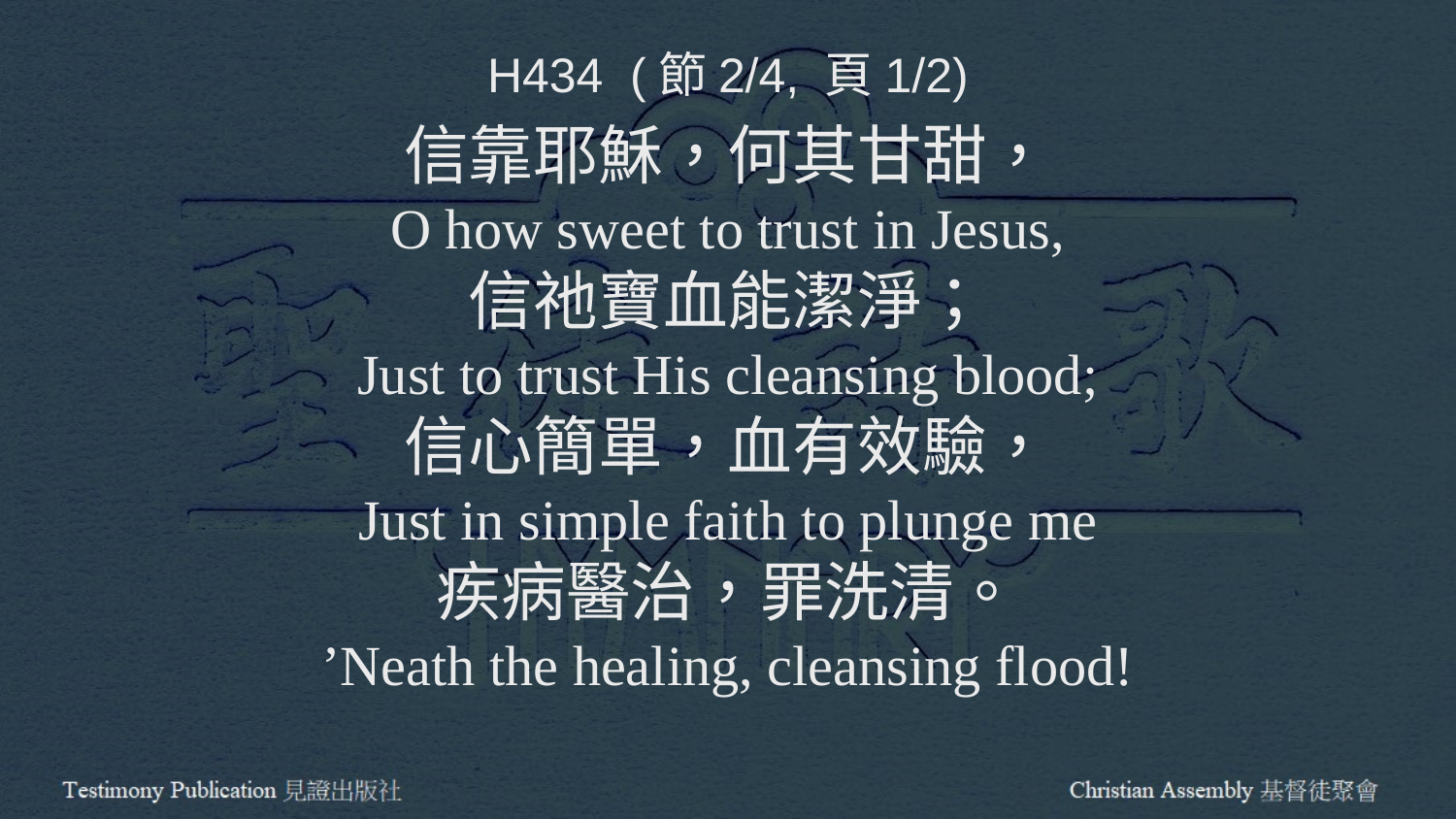

H434  (節2/4, 頁1/2)
信靠耶穌，何其甘甜，
O how sweet to trust in Jesus,
信祂寶血能潔淨；
Just to trust His cleansing blood;
信心簡單，血有效驗，
Just in simple faith to plunge me
疾病醫治，罪洗清。
’Neath the healing, cleansing flood!